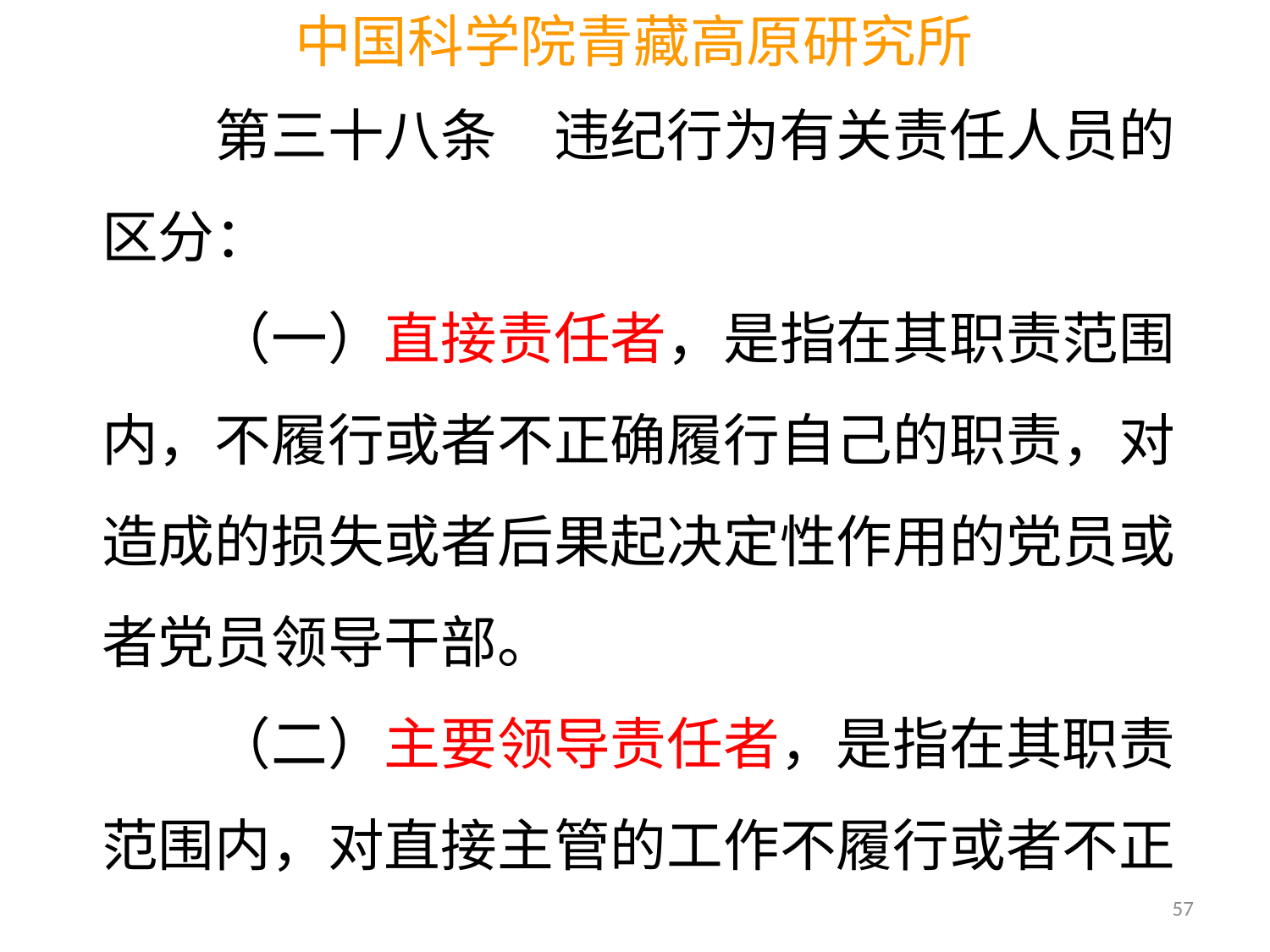

第三十八条　违纪行为有关责任人员的区分：
　　（一）直接责任者，是指在其职责范围内，不履行或者不正确履行自己的职责，对造成的损失或者后果起决定性作用的党员或者党员领导干部。
　　（二）主要领导责任者，是指在其职责范围内，对直接主管的工作不履行或者不正
57